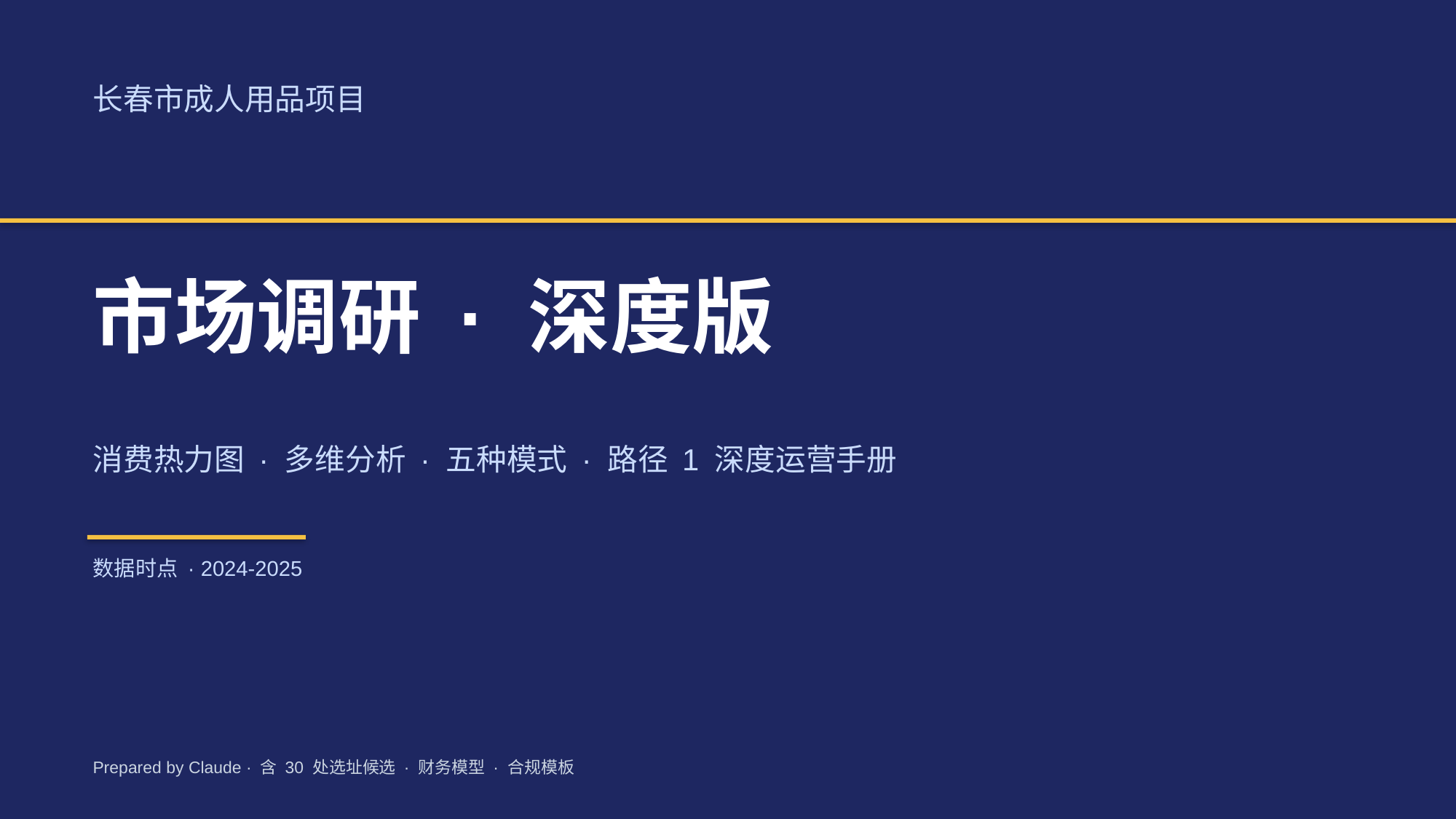

长春市成人用品项目

市场调研 · 深度版
消费热力图 · 多维分析 · 五种模式 · 路径 1 深度运营手册

数据时点 · 2024-2025
Prepared by Claude · 含 30 处选址候选 · 财务模型 · 合规模板